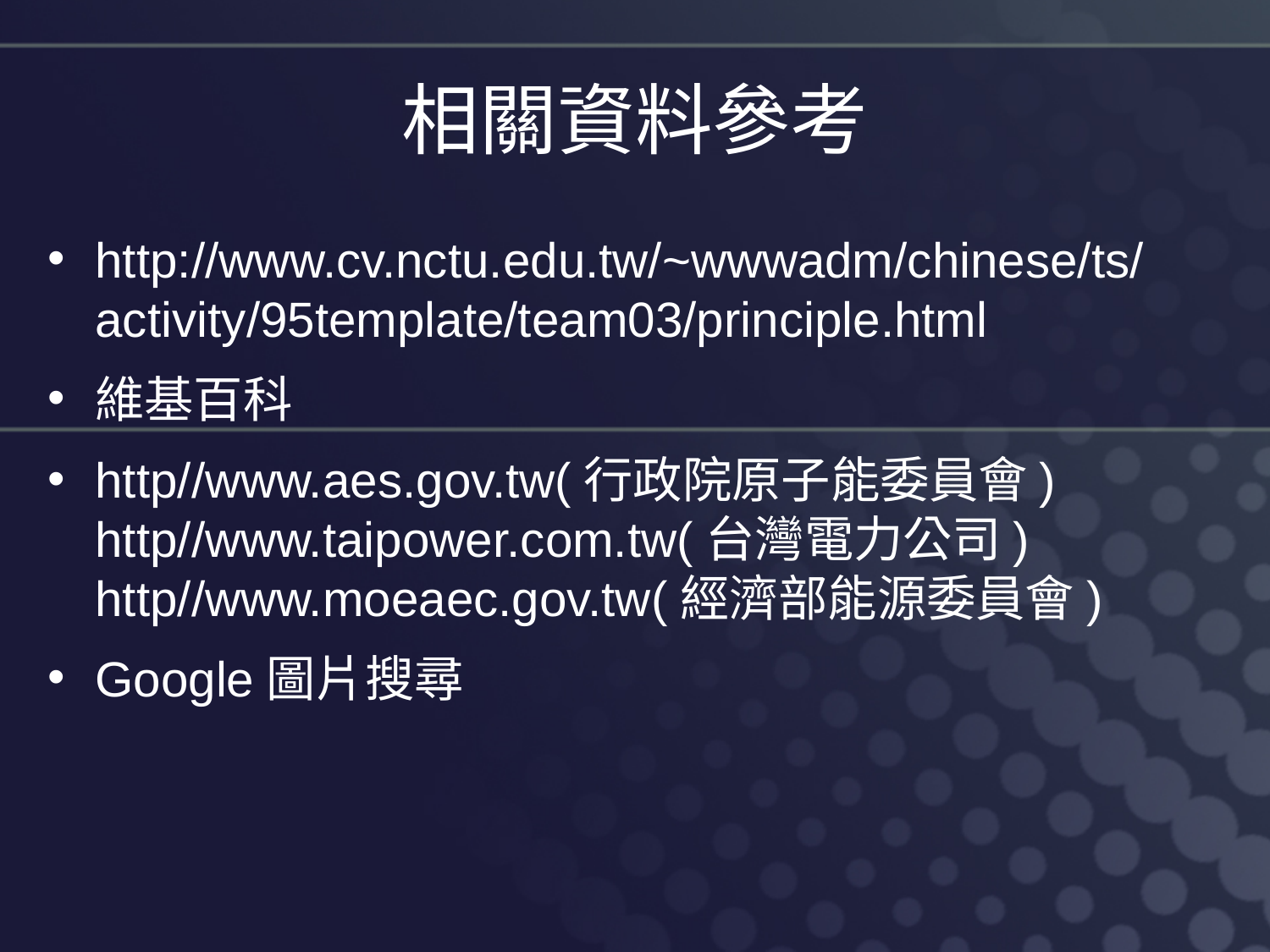

# 相關資料參考
http://www.cv.nctu.edu.tw/~wwwadm/chinese/ts/activity/95template/team03/principle.html
維基百科
http//www.aes.gov.tw(行政院原子能委員會)
http//www.taipower.com.tw(台灣電力公司)
http//www.moeaec.gov.tw(經濟部能源委員會)
Google圖片搜尋